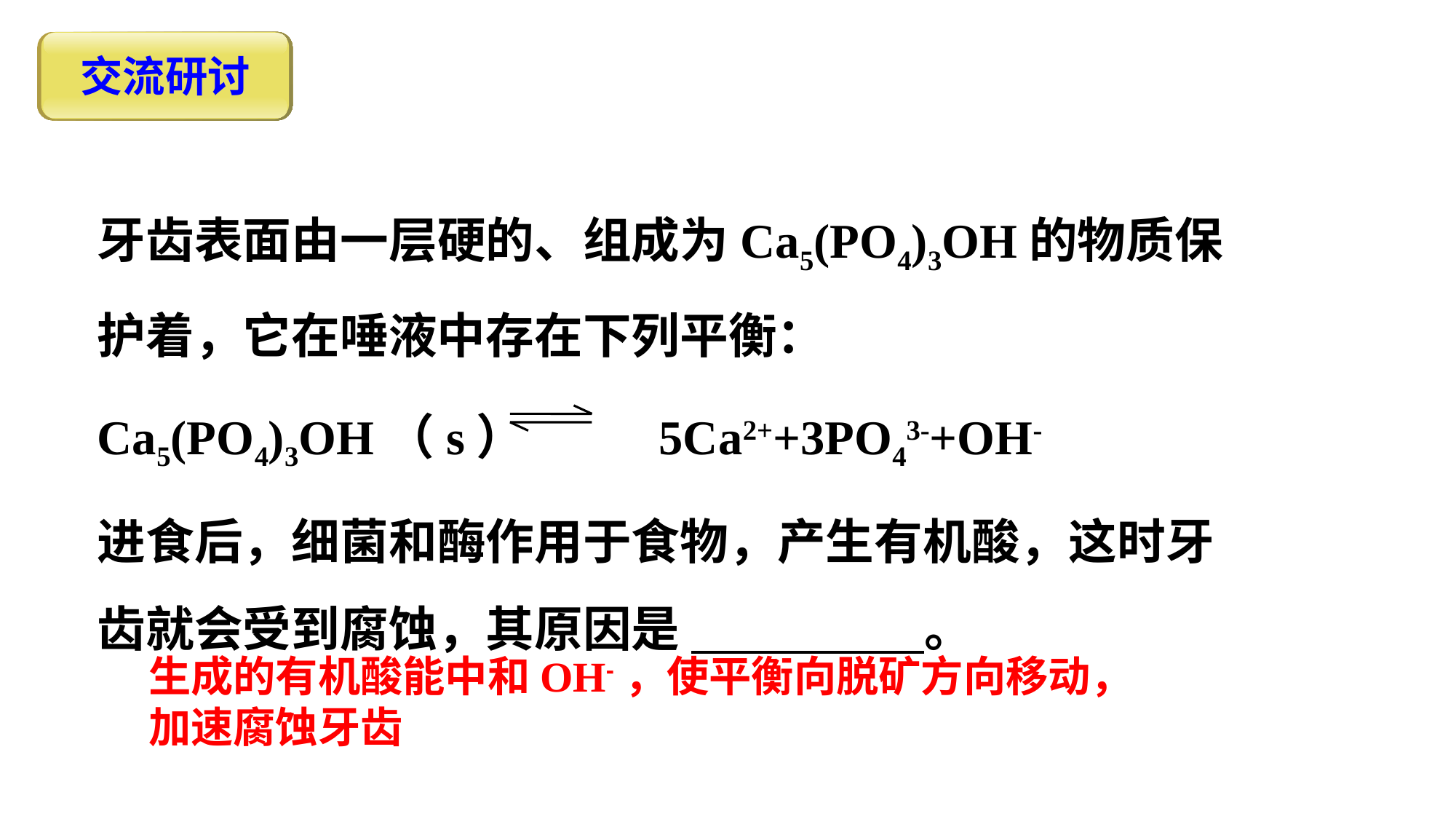

交流研讨

牙齿表面由一层硬的、组成为Ca5(PO4)3OH的物质保护着，它在唾液中存在下列平衡：
Ca5(PO4)3OH（s）           5Ca2++3PO43-+OH-
进食后，细菌和酶作用于食物，产生有机酸，这时牙齿就会受到腐蚀，其原因是                      。

生成的有机酸能中和OH-，使平衡向脱矿方向移动，加速腐蚀牙齿